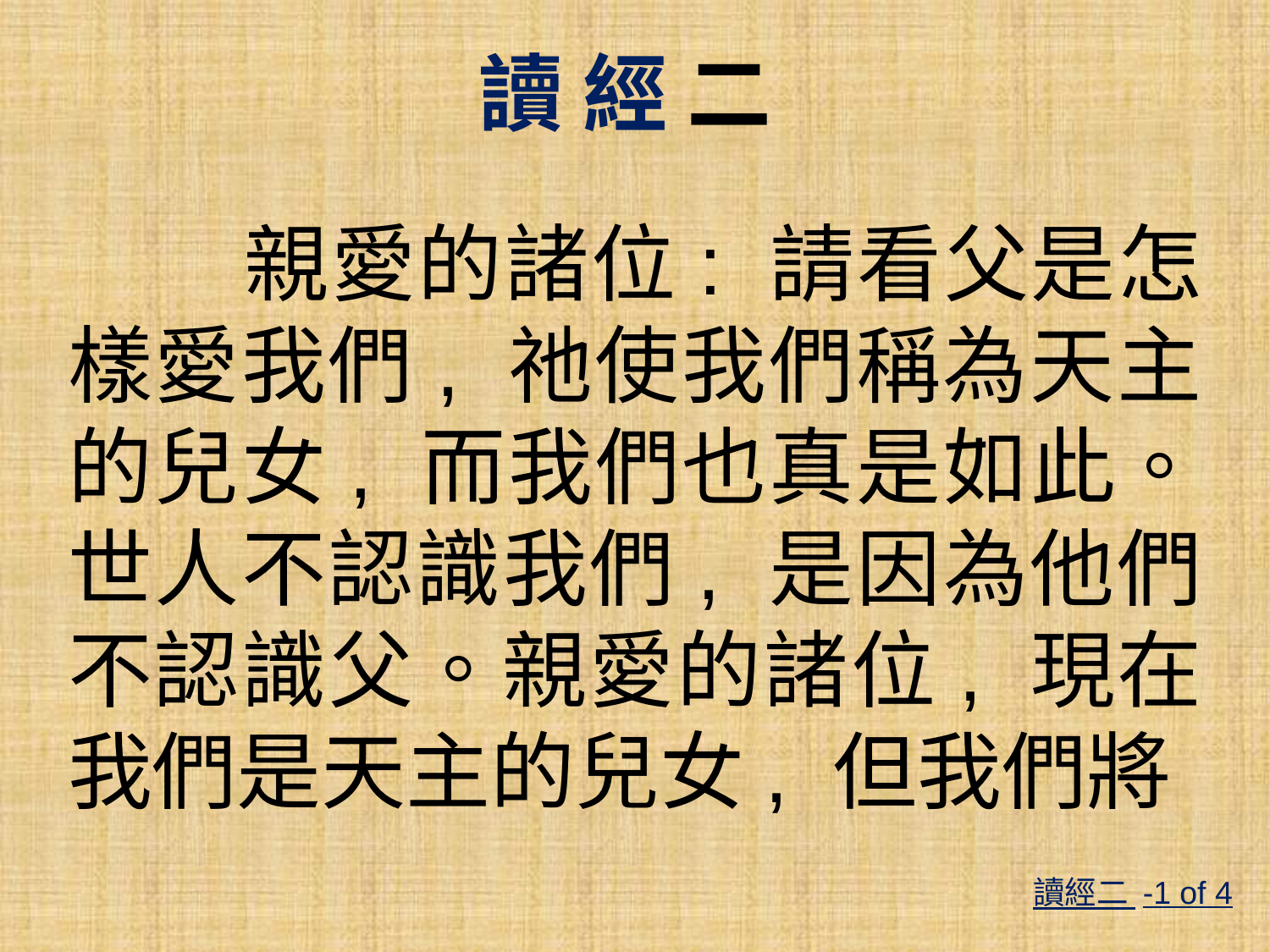

讀 經 二

        親愛的諸位: 請看父是怎樣愛我們, 祂使我們稱為天主的兒女, 而我們也真是如此。世人不認識我們, 是因為他們不認識父。親愛的諸位, 現在我們是天主的兒女, 但我們將
讀經二 -1 of 4